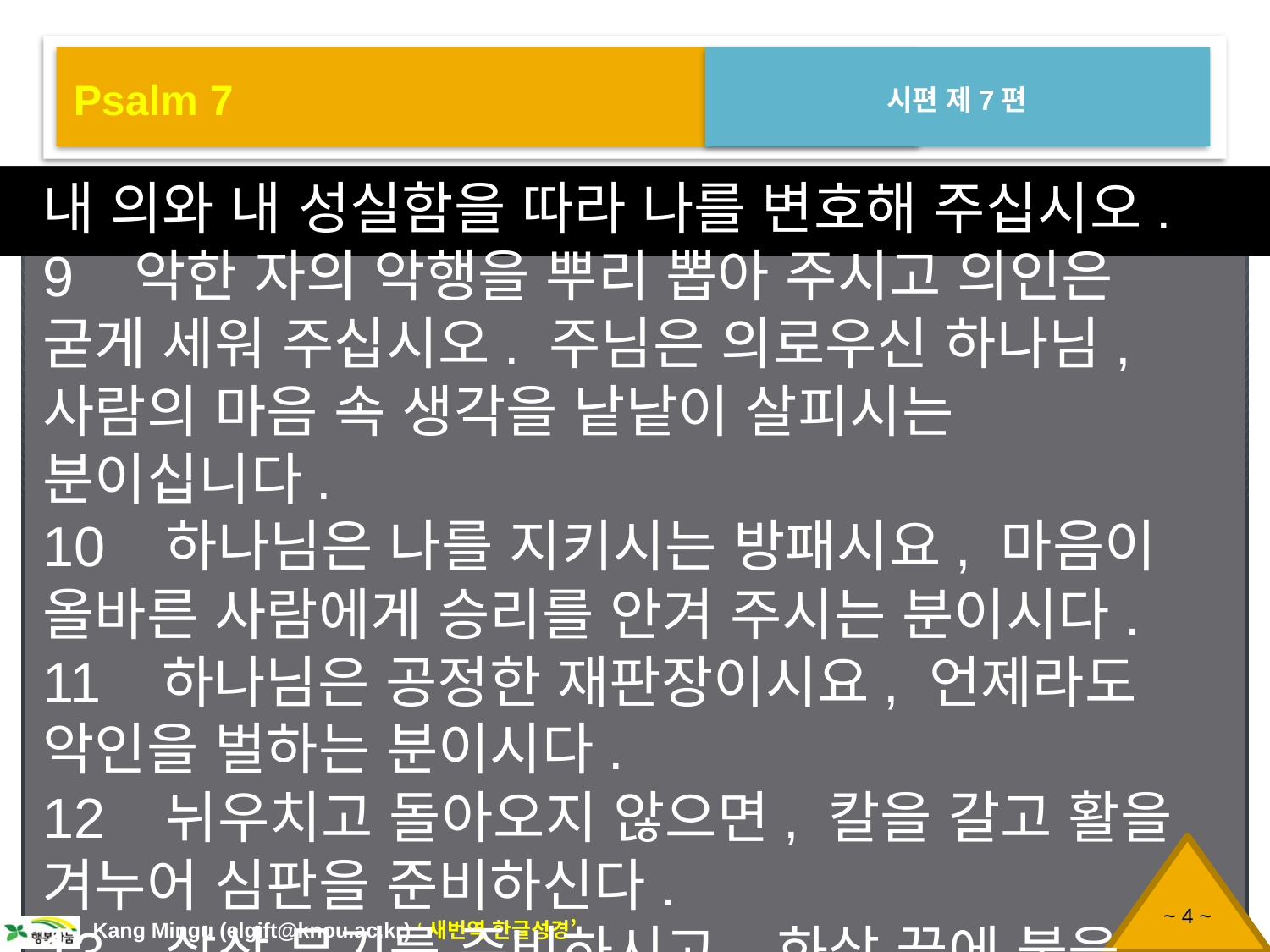

Psalm 7
시편 제7편
내 의와 내 성실함을 따라 나를 변호해 주십시오.
9   악한 자의 악행을 뿌리 뽑아 주시고 의인은 굳게 세워 주십시오. 주님은 의로우신 하나님, 사람의 마음 속 생각을 낱낱이 살피시는 분이십니다.
10   하나님은 나를 지키시는 방패시요, 마음이 올바른 사람에게 승리를 안겨 주시는 분이시다.
11   하나님은 공정한 재판장이시요, 언제라도 악인을 벌하는 분이시다.
12   뉘우치고 돌아오지 않으면, 칼을 갈고 활을 겨누어 심판을 준비하신다.
13   살상 무기를 준비하시고, 화살 끝에 불을